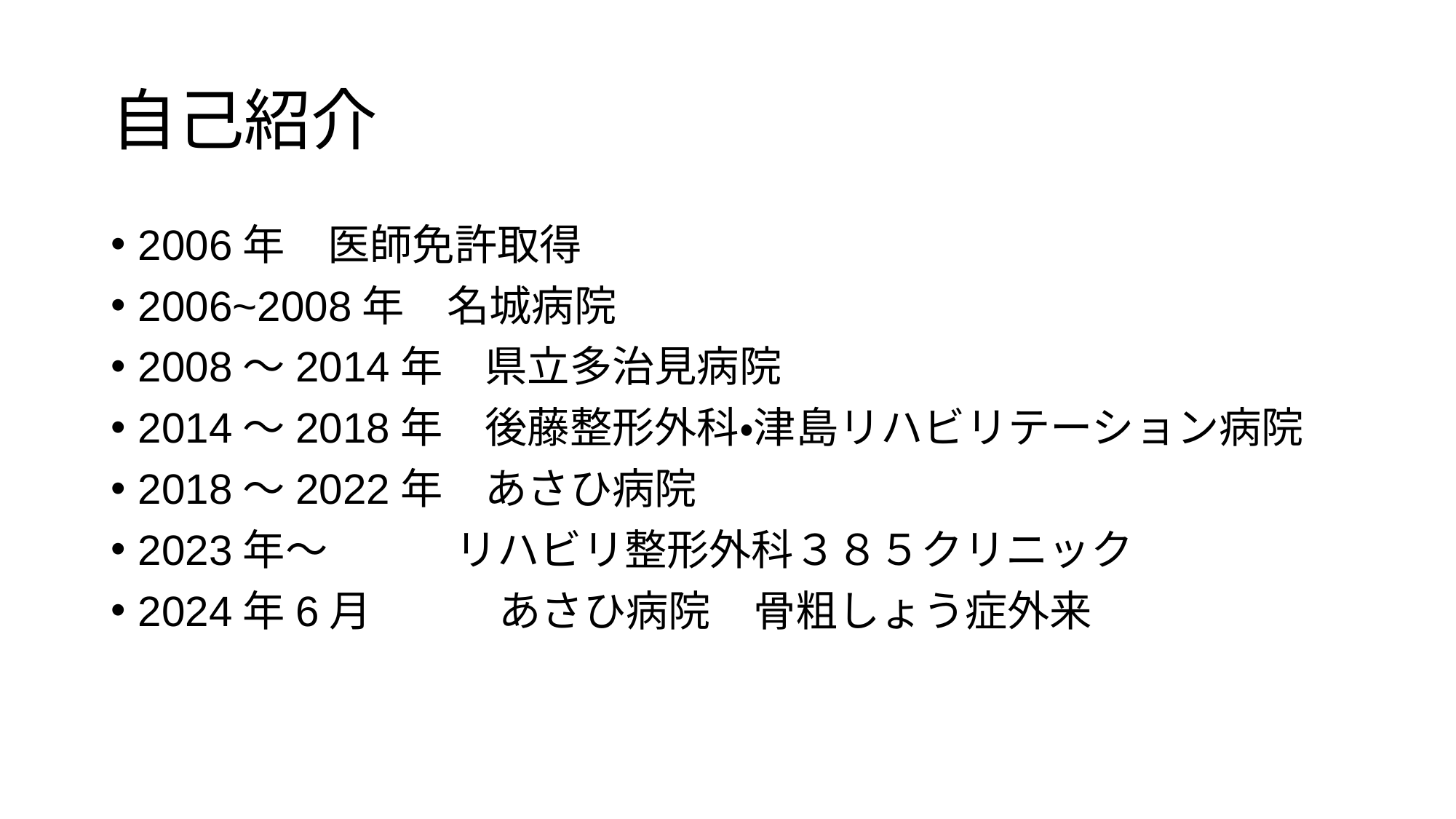

# 自己紹介
2006年　医師免許取得
2006~2008年　名城病院
2008～2014年　県立多治見病院
2014～2018年　後藤整形外科・津島リハビリテーション病院
2018～2022年　あさひ病院
2023年～　　　リハビリ整形外科３８５クリニック
2024年6月　　　あさひ病院　骨粗しょう症外来